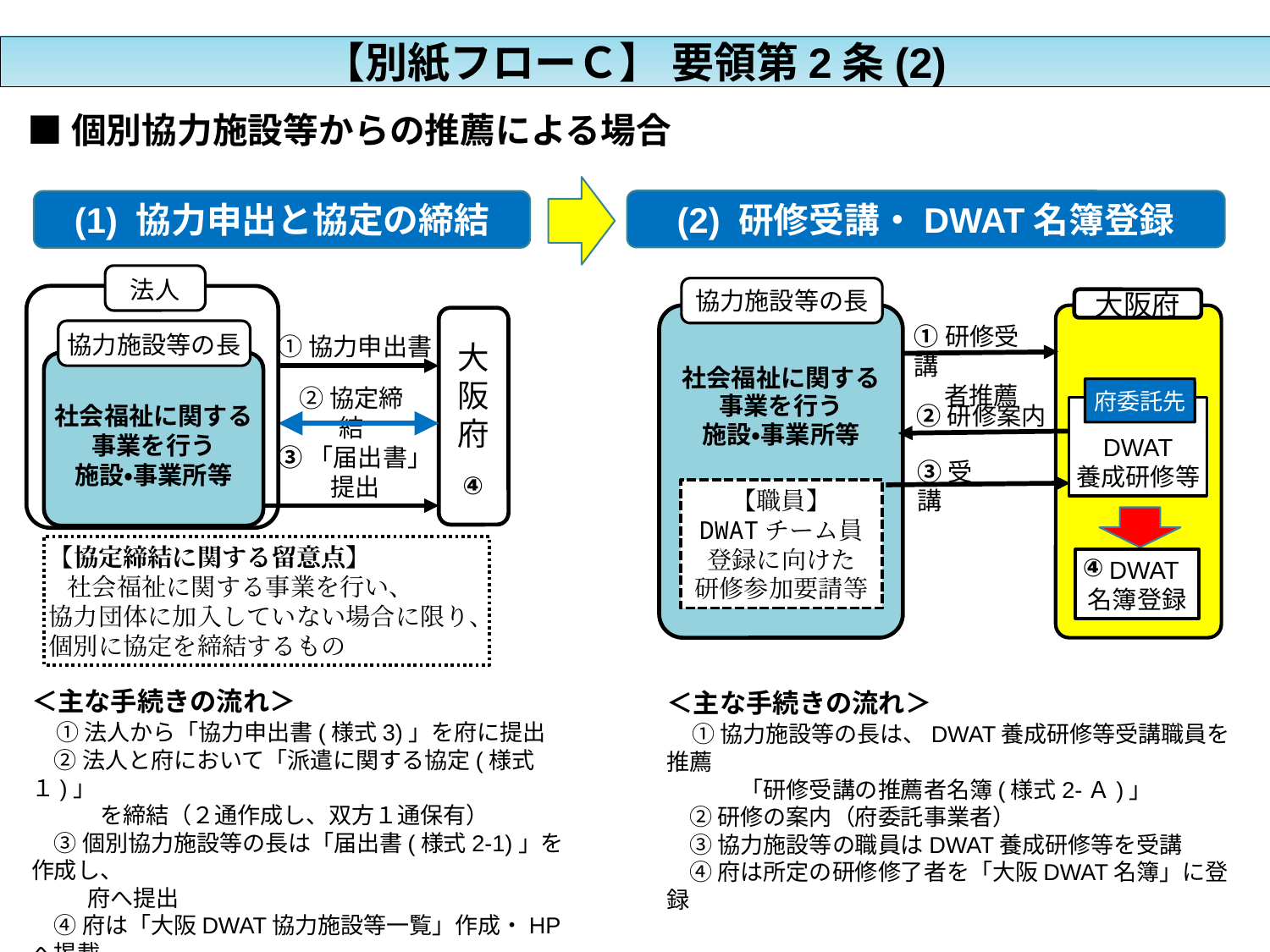

【別紙フローＣ】 要領第2条(2)
■個別協力施設等からの推薦による場合

(2) 研修受講・DWAT名簿登録
(1) 協力申出と協定の締結
法人
協力施設等の長

大阪府

社会福祉に関する
事業を行う
施設・事業所等

大阪府

①研修受講
　 者推薦
協力施設等の長
①協力申出書

社会福祉に関する
事業を行う
施設・事業所等

②協定締結
府委託先
②研修案内

DWAT
養成研修等
③「届出書」
提出
③受講
④
【職員】
DWATチーム員
登録に向けた
研修参加要請等

【協定締結に関する留意点】
  社会福祉に関する事業を行い、
協力団体に加入していない場合に限り、個別に協定を締結するもの
④
  DWAT
名簿登録
＜主な手続きの流れ＞
　① 法人から「協力申出書(様式3)」を府に提出
　② 法人と府において「派遣に関する協定(様式１)」
　　　を締結（２通作成し、双方１通保有）
　③ 個別協力施設等の長は「届出書(様式2-1)」を作成し、
　　  府へ提出
　④ 府は「大阪DWAT協力施設等一覧」作成・HPへ掲載
＜主な手続きの流れ＞
　① 協力施設等の長は、DWAT養成研修等受講職員を推薦
　　　 「研修受講の推薦者名簿(様式2-Ａ)」
　② 研修の案内（府委託事業者）
　③ 協力施設等の職員はDWAT養成研修等を受講
　④ 府は所定の研修修了者を「大阪DWAT名簿」に登録